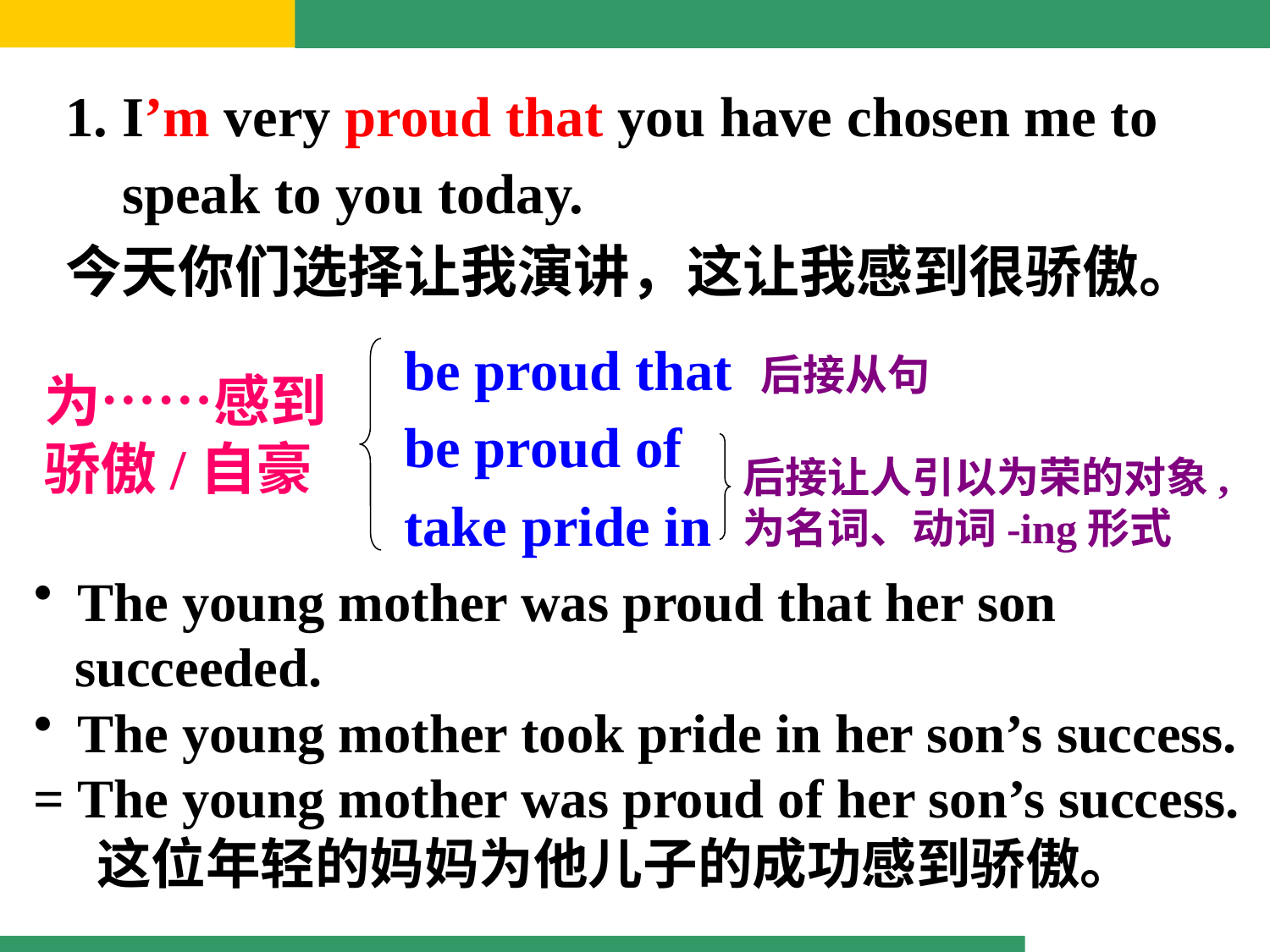

1. I’m very proud that you have chosen me to
    speak to you today.
今天你们选择让我演讲，这让我感到很骄傲。
be proud that 后接从句
be proud of
take pride in

为……感到骄傲/自豪

后接让人引以为荣的对象, 为名词、动词-ing形式
 The young mother was proud that her son
   succeeded.
 The young mother took pride in her son’s success.
= The young mother was proud of her son’s success.
    这位年轻的妈妈为他儿子的成功感到骄傲。